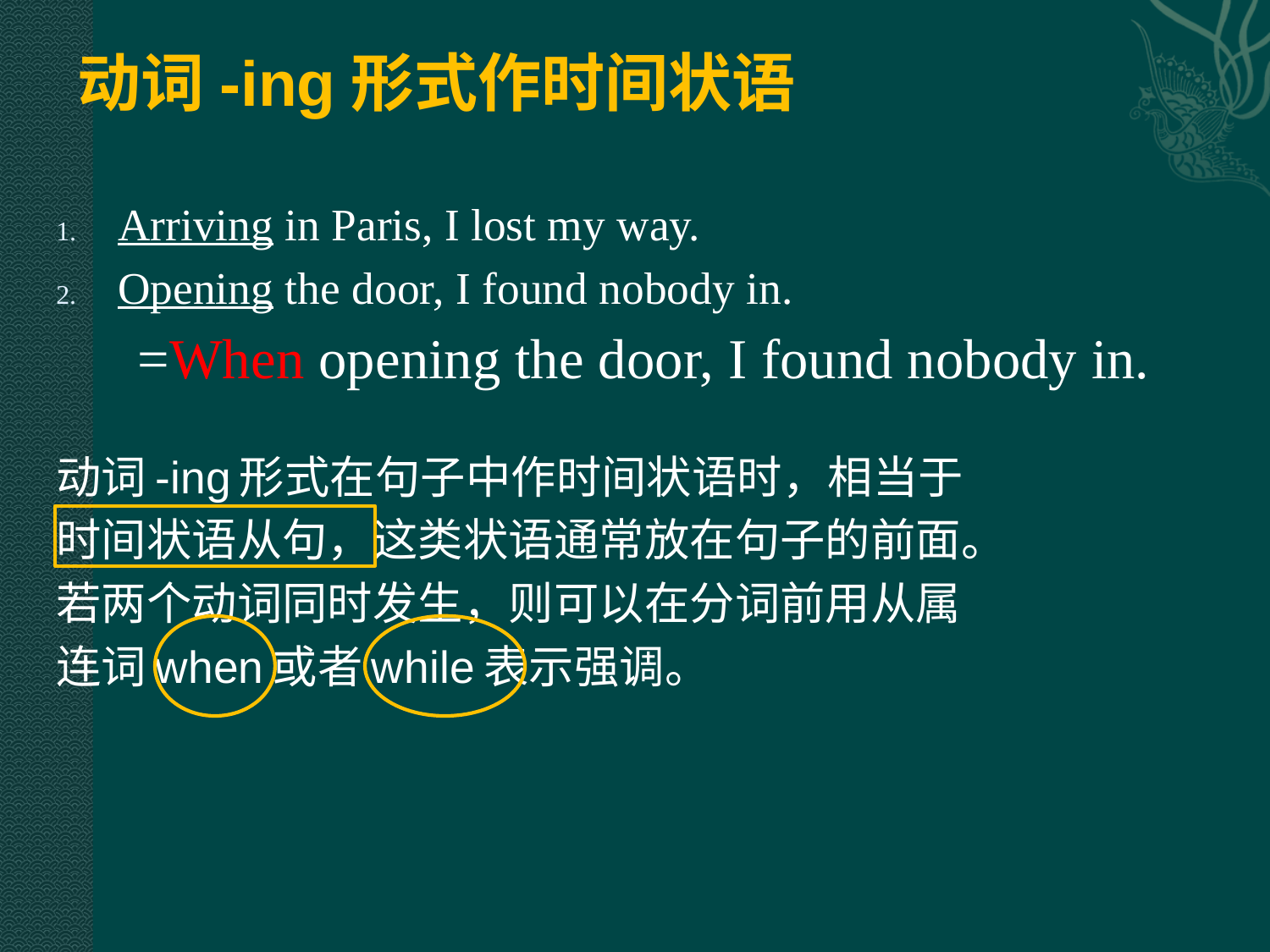

动词-ing形式作时间状语

Arriving in Paris, I lost my way.
Opening the door, I found nobody in.

动词-ing形式在句子中作时间状语时，相当于
时间状语从句，这类状语通常放在句子的前面。
若两个动词同时发生，则可以在分词前用从属
连词when或者while表示强调。

=When opening the door, I found nobody in.